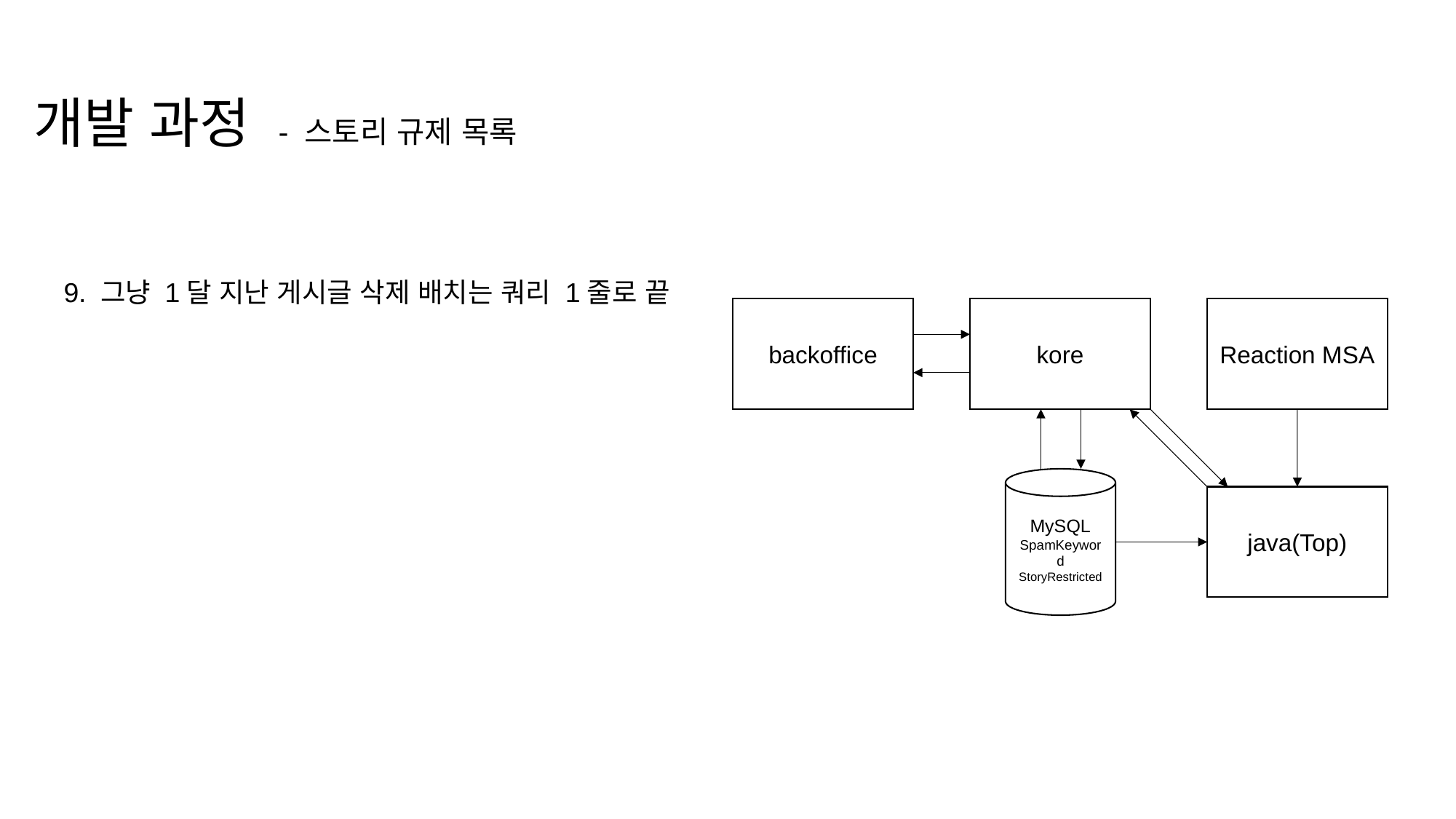

개발 과정 - 스토리 규제 목록
9. 그냥 1달 지난 게시글 삭제 배치는 쿼리 1줄로 끝
backoffice
kore
MySQL
SpamKeyword
StoryRestricted
java(Top)
Reaction MSA